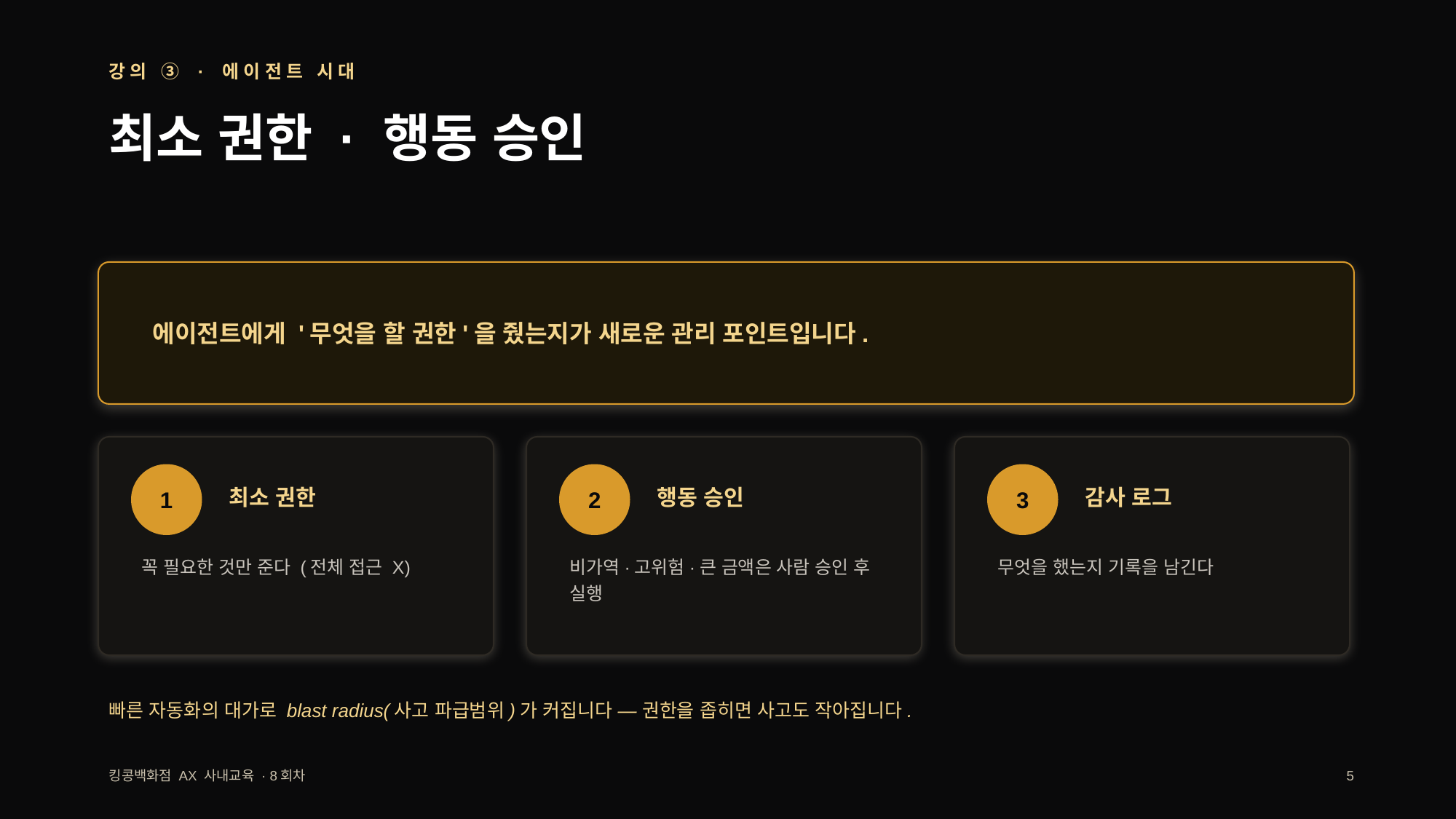

강의 ③ · 에이전트 시대
최소 권한 · 행동 승인

에이전트에게 '무엇을 할 권한'을 줬는지가 새로운 관리 포인트입니다.

1

2

3
최소 권한
행동 승인
감사 로그
꼭 필요한 것만 준다 (전체 접근 X)
비가역·고위험·큰 금액은 사람 승인 후 실행
무엇을 했는지 기록을 남긴다
빠른 자동화의 대가로 blast radius(사고 파급범위)가 커집니다 — 권한을 좁히면 사고도 작아집니다.
킹콩백화점 AX 사내교육 · 8회차
5